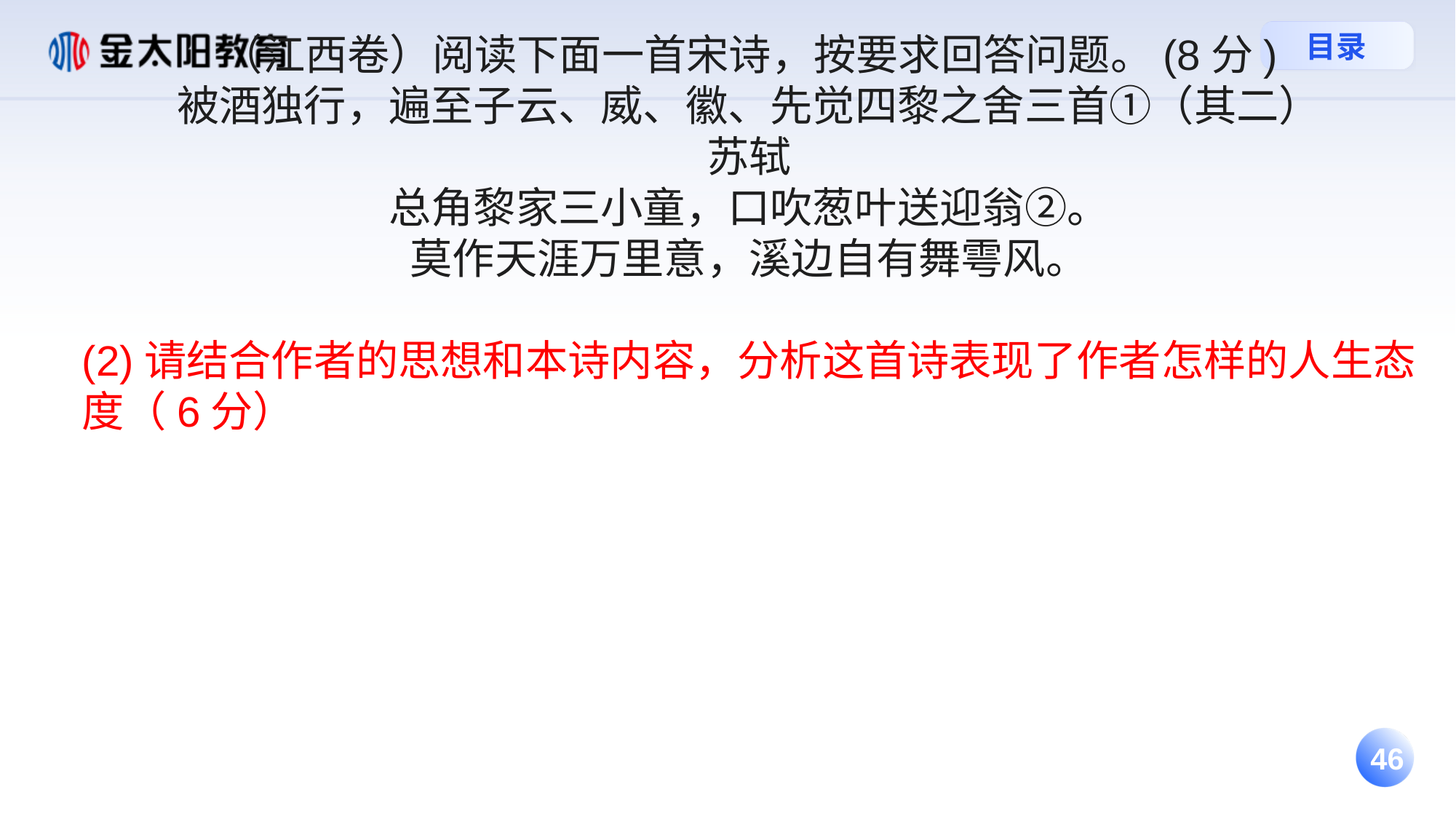

（江西卷）阅读下面一首宋诗，按要求回答问题。(8分)
被酒独行，遍至子云、威、徽、先觉四黎之舍三首①（其二）
苏轼
总角黎家三小童，口吹葱叶送迎翁②。
莫作天涯万里意，溪边自有舞雩风。

(2)请结合作者的思想和本诗内容，分析这首诗表现了作者怎样的人生态度（6分）